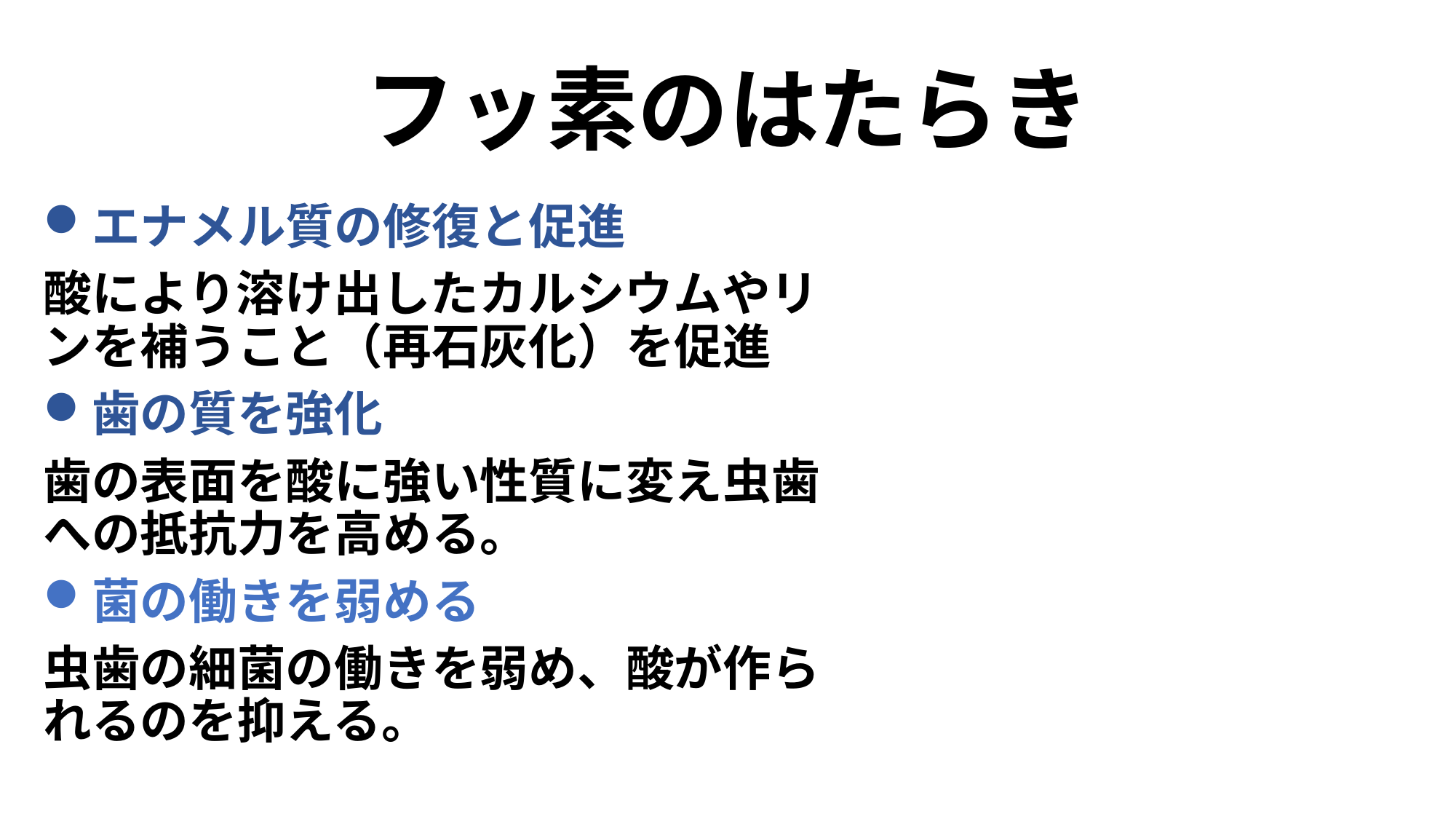

# フッ素のはたらき
エナメル質の修復と促進
酸により溶け出したカルシウムやリンを補うこと（再石灰化）を促進
歯の質を強化
歯の表面を酸に強い性質に変え虫歯への抵抗力を高める。
菌の働きを弱める
虫歯の細菌の働きを弱め、酸が作られるのを抑える。